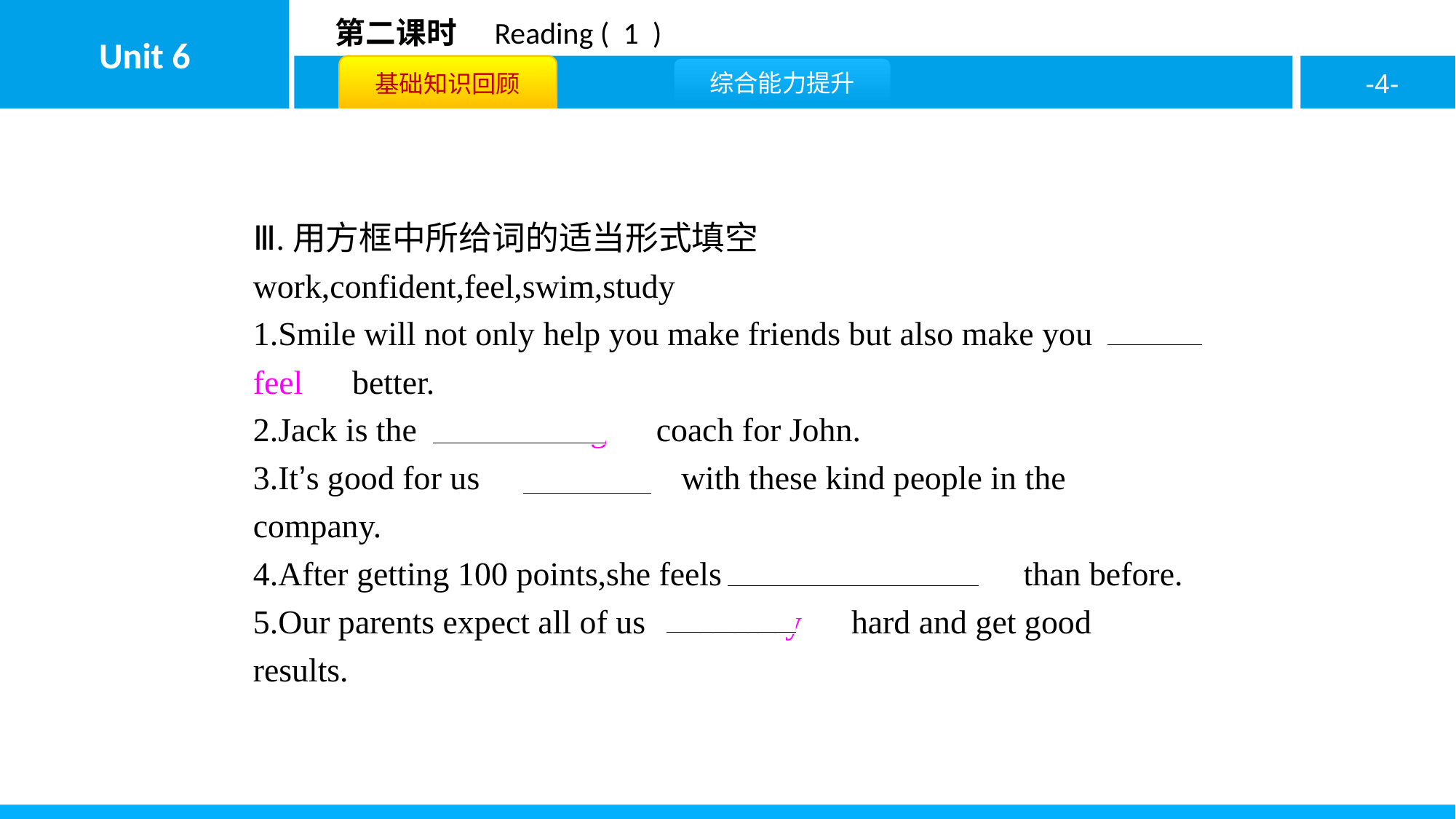

Ⅲ.用方框中所给词的适当形式填空
work,confident,feel,swim,study
1.Smile will not only help you make friends but also make you　feel　better.
2.Jack is the　swimming　coach for John.
3.It’s good for us　to work　with these kind people in the company.
4.After getting 100 points,she feels　more confident　than before.
5.Our parents expect all of us　to study　hard and get good results.